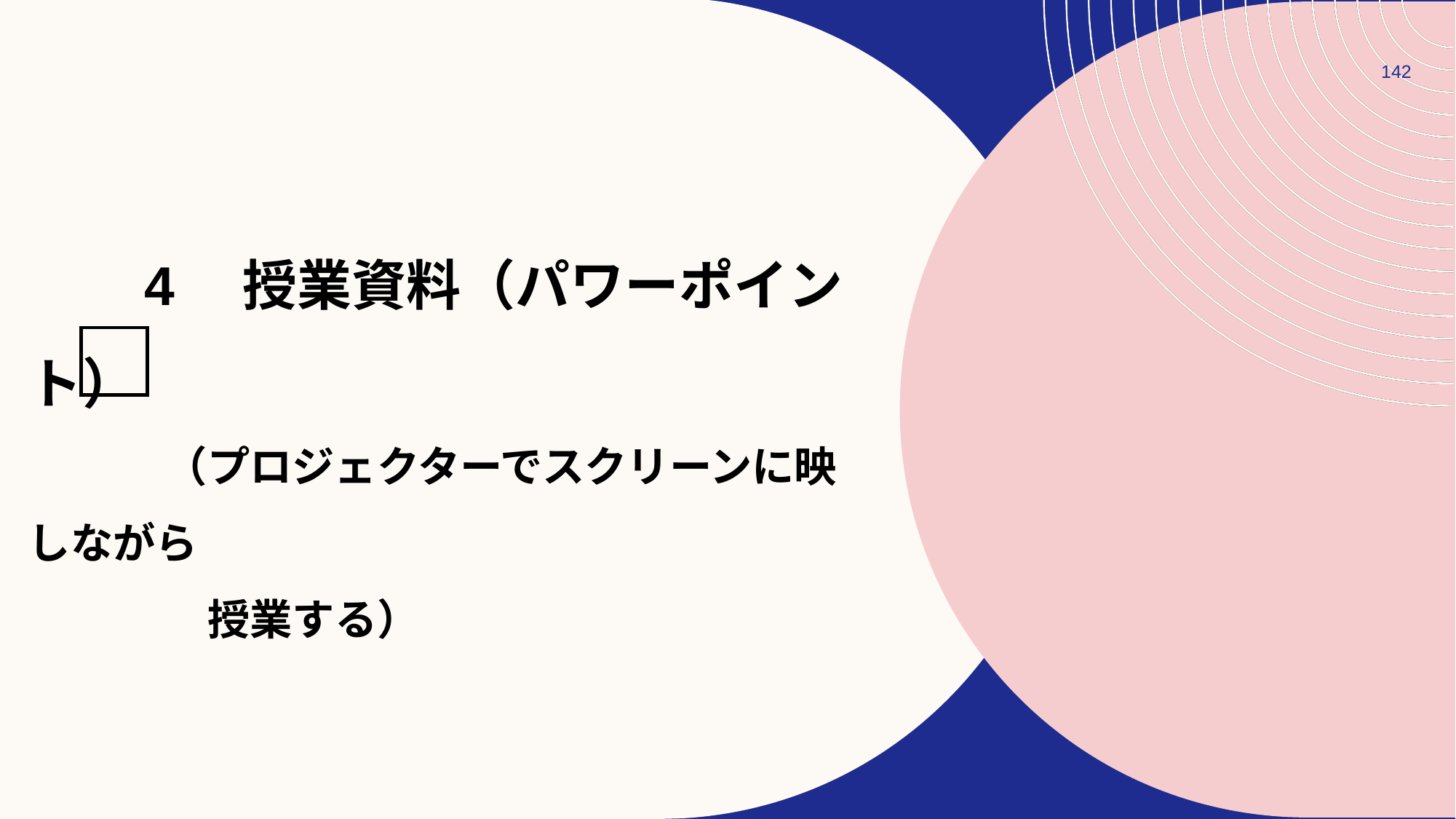

142
# 4　授業資料（パワーポイント） 　　　 （プロジェクターでスクリーンに映しながら 　　　　 授業する）